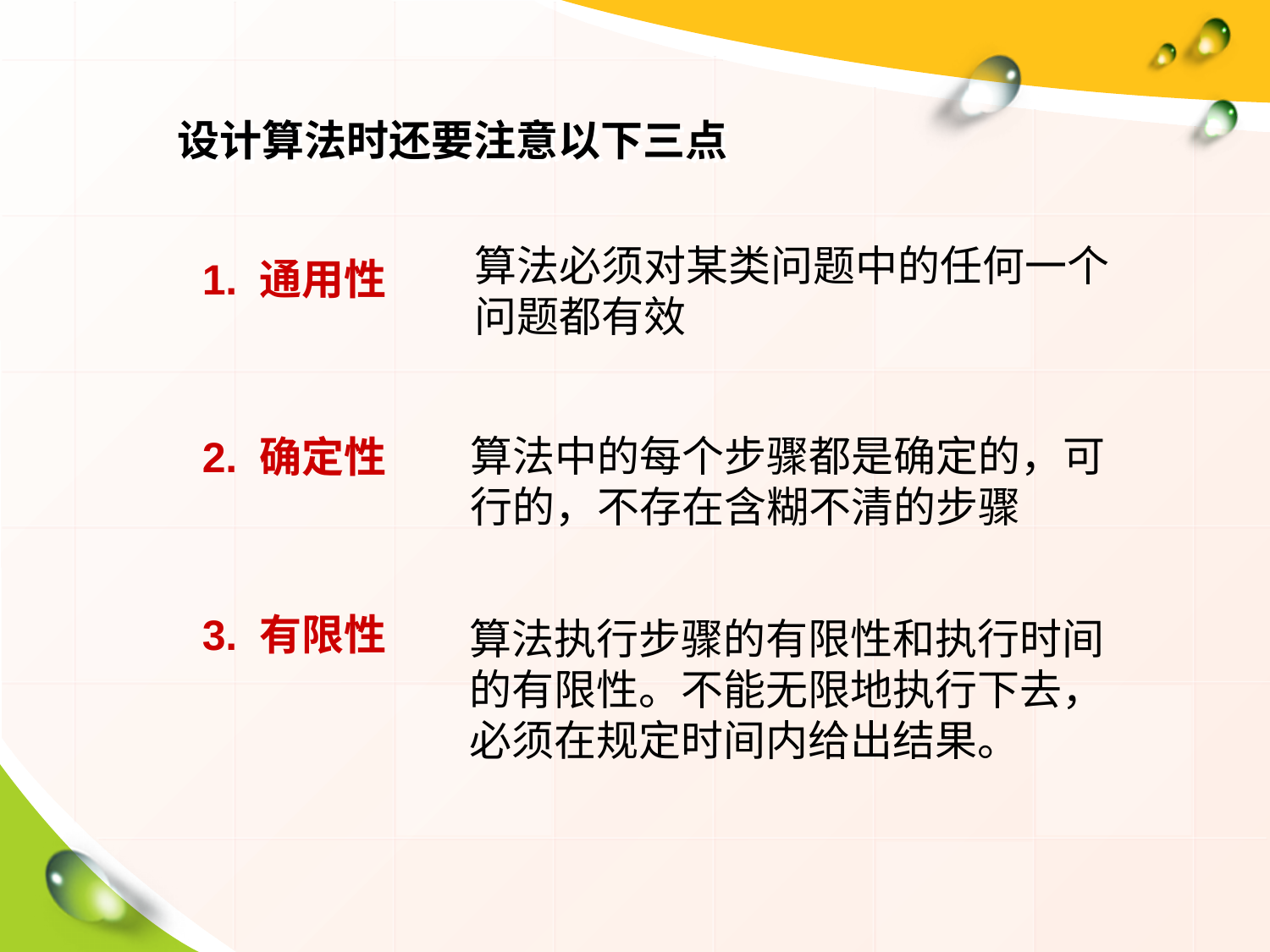

# 设计算法时还要注意以下三点
算法必须对某类问题中的任何一个问题都有效
1. 通用性

2. 确定性

3. 有限性
算法中的每个步骤都是确定的，可行的，不存在含糊不清的步骤
算法执行步骤的有限性和执行时间的有限性。不能无限地执行下去，必须在规定时间内给出结果。